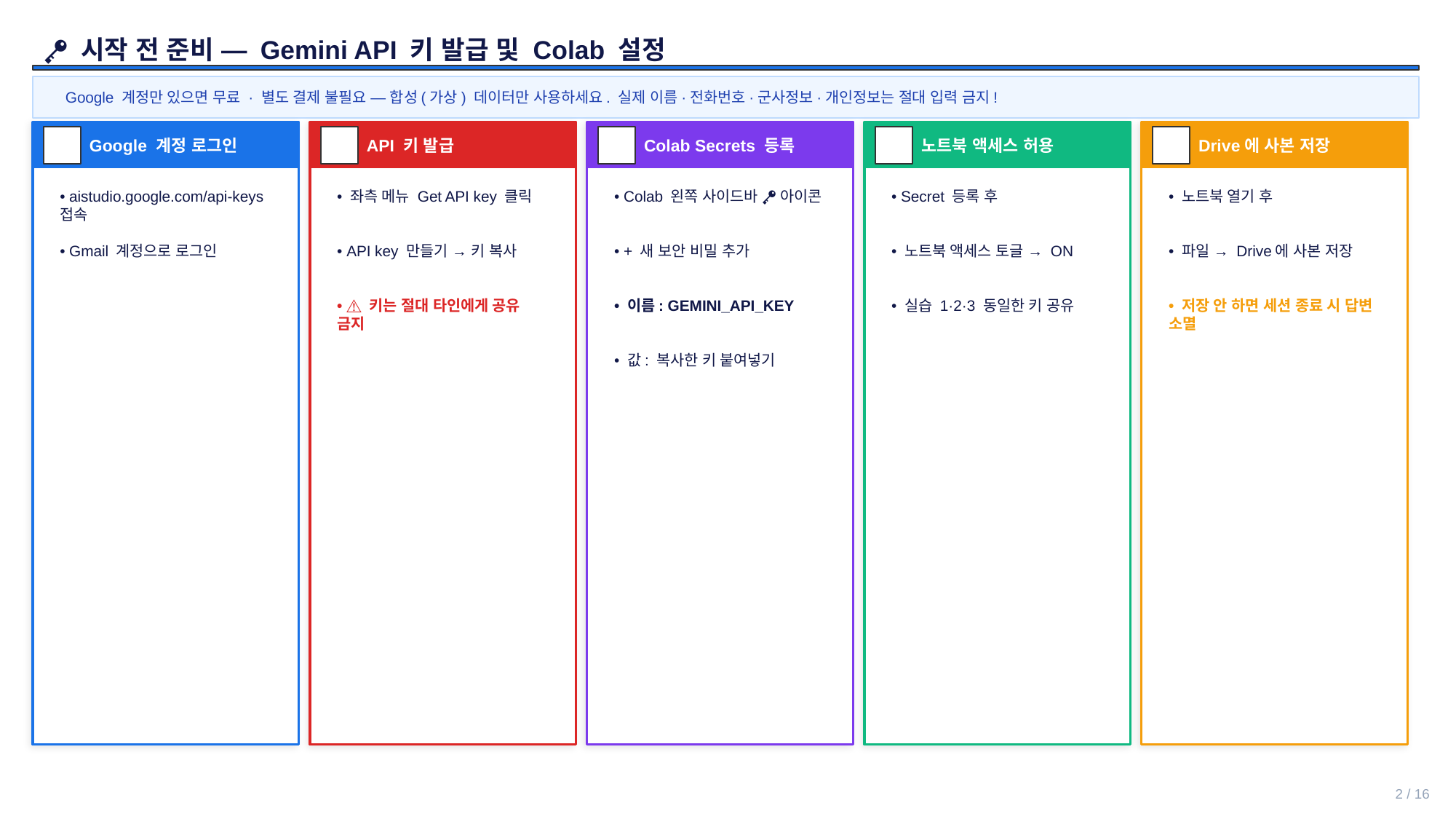

🔑 시작 전 준비 — Gemini API 키 발급 및 Colab 설정

Google 계정만 있으면 무료 · 별도 결제 불필요 — 합성(가상) 데이터만 사용하세요. 실제 이름·전화번호·군사정보·개인정보는 절대 입력 금지!

Google 계정 로그인

API 키 발급

Colab Secrets 등록

노트북 액세스 허용

Drive에 사본 저장

1

2

3

4

5
• aistudio.google.com/api-keys 접속
• 좌측 메뉴 Get API key 클릭
• Colab 왼쪽 사이드바 🔑 아이콘
• Secret 등록 후
• 노트북 열기 후
• Gmail 계정으로 로그인
• API key 만들기 → 키 복사
• + 새 보안 비밀 추가
• 노트북 액세스 토글 → ON
• 파일 → Drive에 사본 저장
• ⚠ 키는 절대 타인에게 공유 금지
• 이름: GEMINI_API_KEY
• 실습 1·2·3 동일한 키 공유
• 저장 안 하면 세션 종료 시 답변 소멸
• 값: 복사한 키 붙여넣기
2 / 16